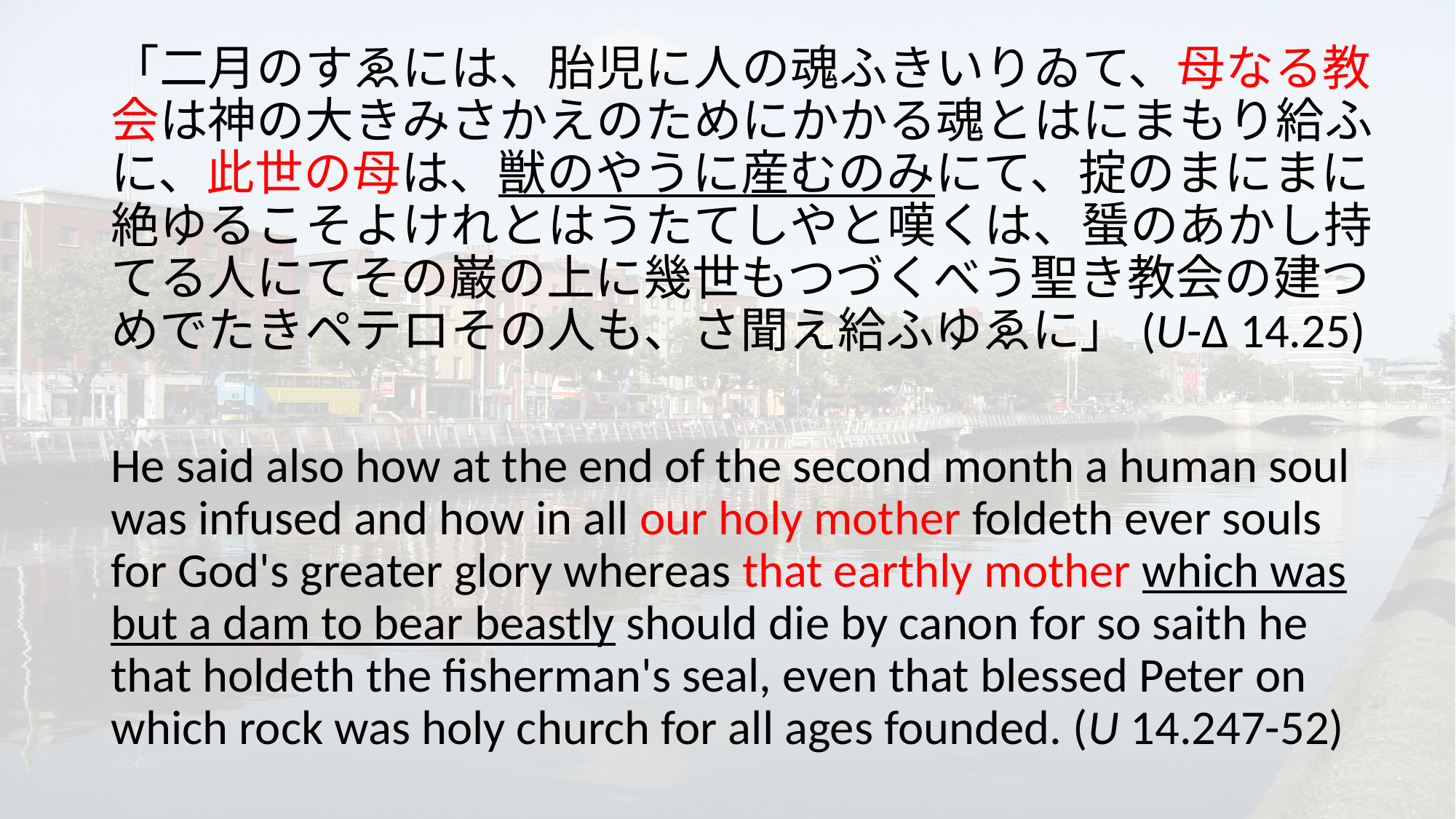

「二月のすゑには、胎児に人の魂ふきいりゐて、母なる教会は神の大きみさかえのためにかかる魂とはにまもり給ふに、此世の母は、獣のやうに産むのみにて、掟のまにまに絶ゆるこそよけれとはうたてしやと嘆くは、蜑のあかし持てる人にてその巌の上に幾世もつづくべう聖き教会の建つめでたきペテロその人も、さ聞え給ふゆゑに」(U-Δ 14.25)

He said also how at the end of the second month a human soul was infused and how in all our holy mother foldeth ever souls for God's greater glory whereas that earthly mother which was but a dam to bear beastly should die by canon for so saith he that holdeth the fisherman's seal, even that blessed Peter on which rock was holy church for all ages founded. (U 14.247-52)